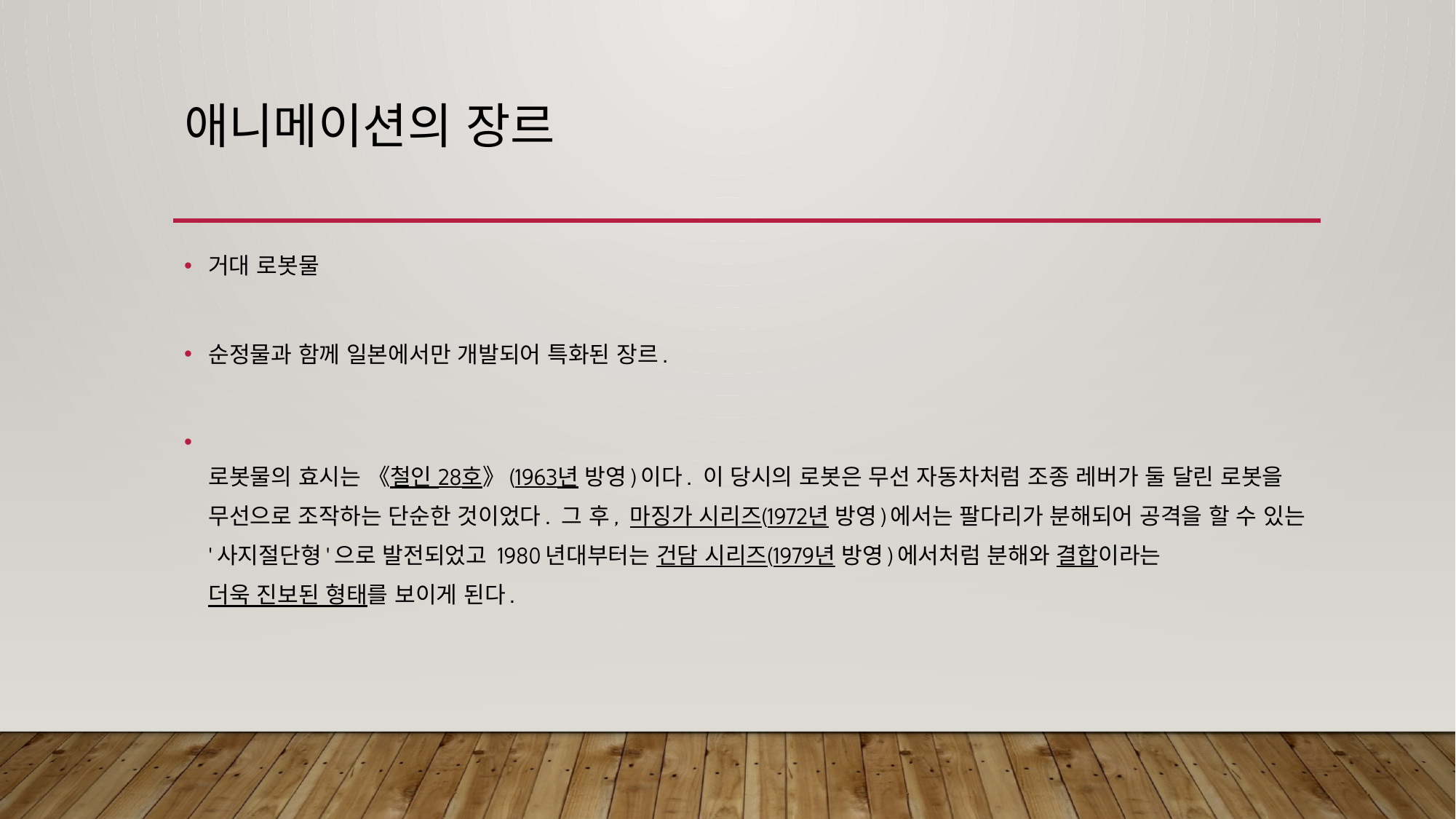

# 애니메이션의 장르
거대 로봇물

순정물과 함께 일본에서만 개발되어 특화된 장르.

로봇물의 효시는 《철인 28호》(1963년 방영)이다. 이 당시의 로봇은 무선 자동차처럼 조종 레버가 둘 달린 로봇을 무선으로 조작하는 단순한 것이었다. 그 후, 마징가 시리즈(1972년 방영)에서는 팔다리가 분해되어 공격을 할 수 있는 '사지절단형'으로 발전되었고 1980년대부터는 건담 시리즈(1979년 방영)에서처럼 분해와 결합이라는 더욱 진보된 형태를 보이게 된다.